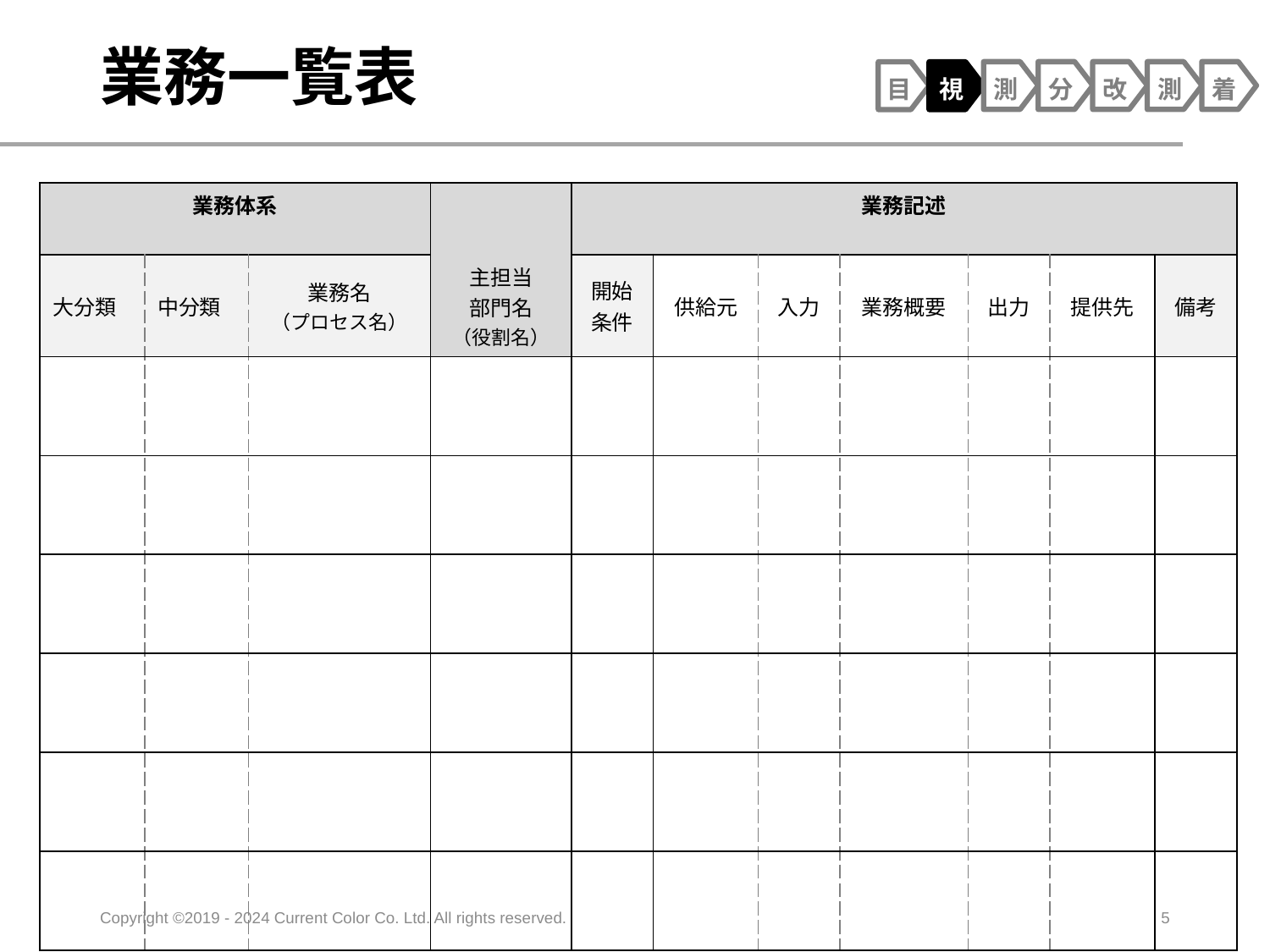

# 業務一覧表
測
分
改
測
着
目
視
| 業務体系 |  |  | 主担当 部門名 （役割名） | 業務記述 |  |  |  |  |  |  |
| --- | --- | --- | --- | --- | --- | --- | --- | --- | --- | --- |
| 大分類 | 中分類 | 業務名 （プロセス名） |  | 開始 条件 | 供給元 | 入力 | 業務概要 | 出力 | 提供先 | 備考 |
|  |  |  |  |  |  |  |  |  |  |  |
|  |  |  |  |  |  |  |  |  |  |  |
|  |  |  |  |  |  |  |  |  |  |  |
|  |  |  |  |  |  |  |  |  |  |  |
|  |  |  |  |  |  |  |  |  |  |  |
|  |  |  |  |  |  |  |  |  |  |  |
Copyright ©2019 - 2024 Current Color Co. Ltd. All rights reserved.
5